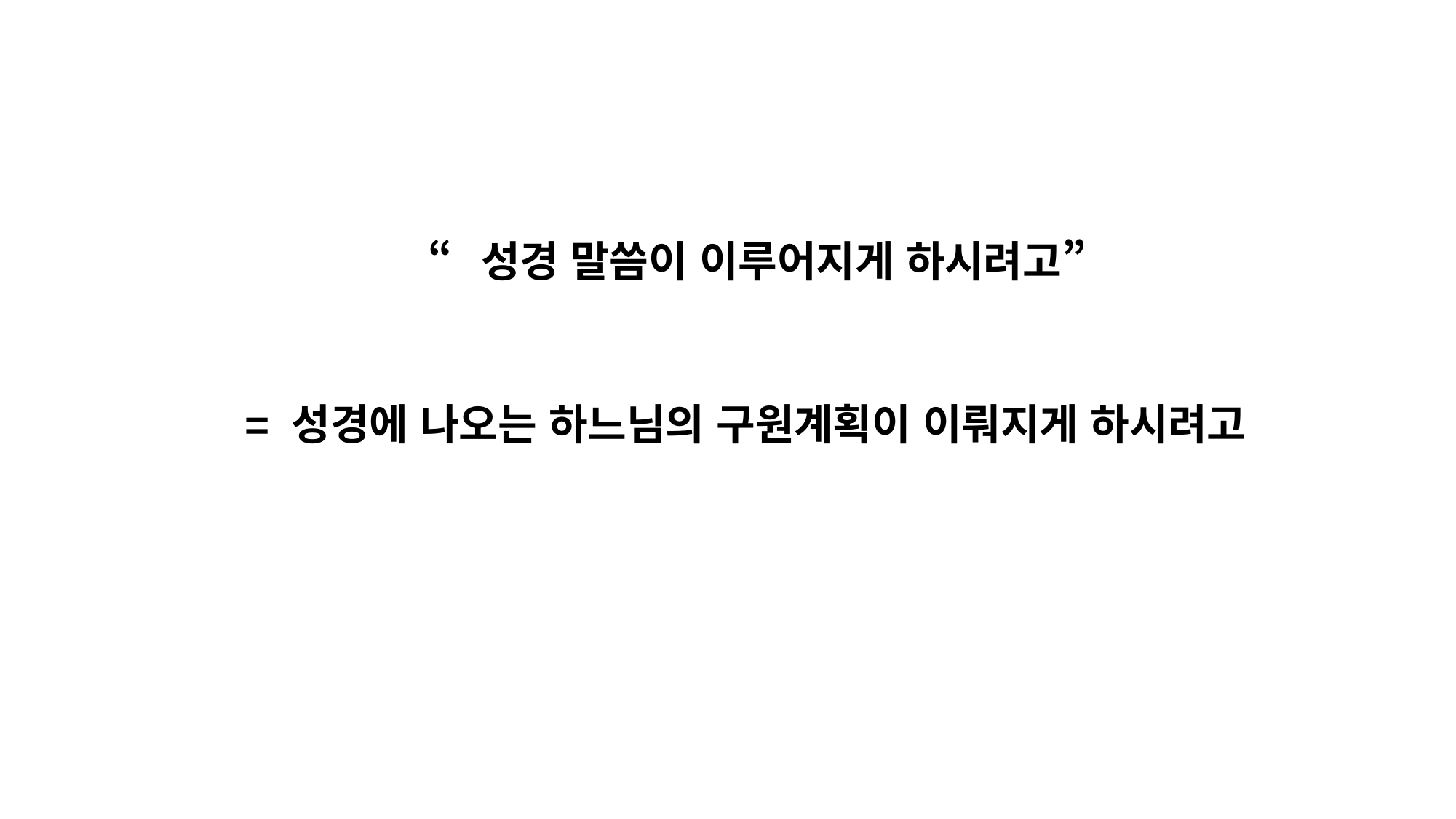

“성경 말씀이 이루어지게 하시려고”

= 성경에 나오는 하느님의 구원계획이 이뤄지게 하시려고